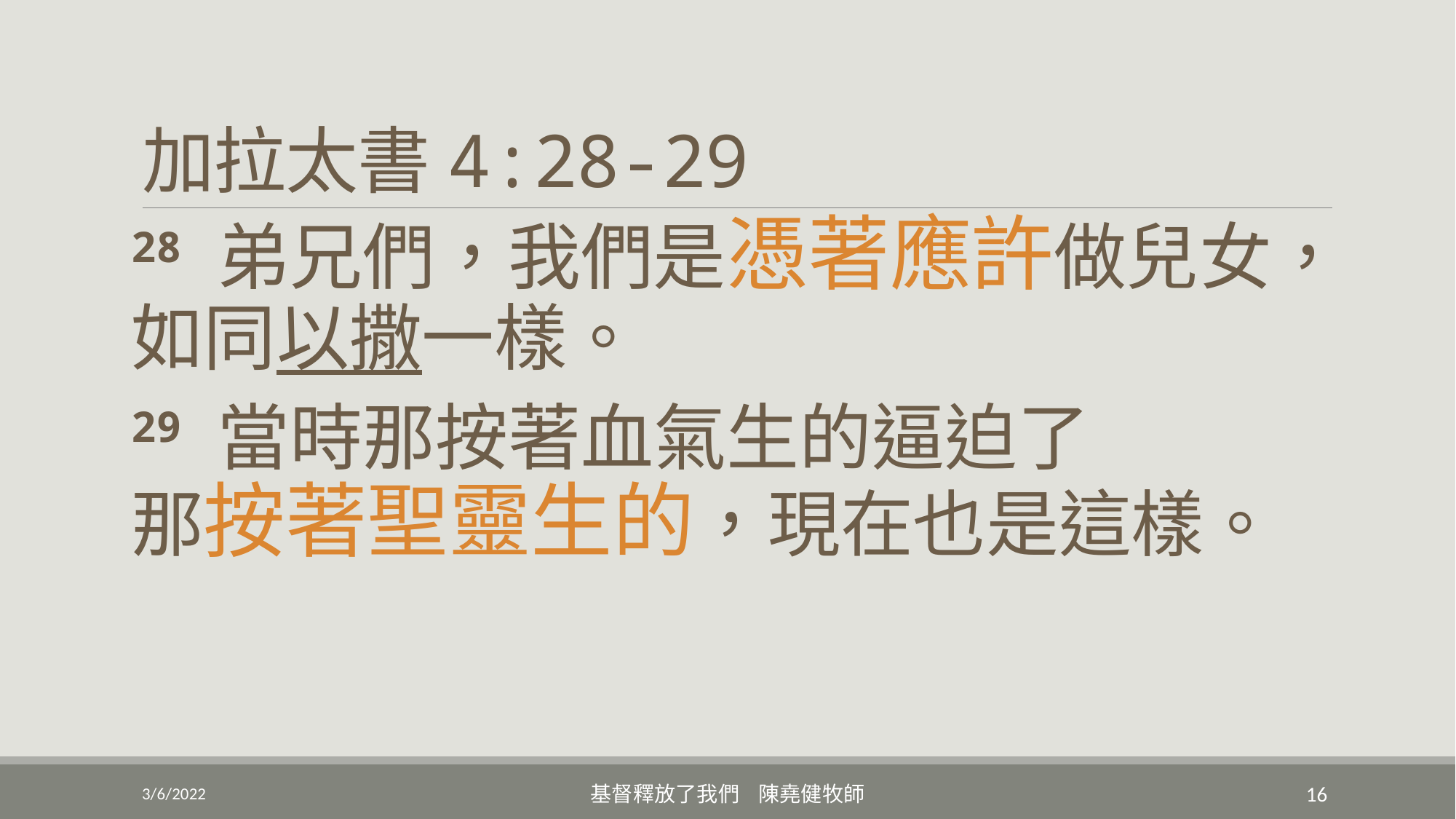

# 加拉太書4:28-29
28 弟兄們，我們是憑著應許做兒女，
如同以撒一樣。
29 當時那按著血氣生的逼迫了
那按著聖靈生的，現在也是這樣。
3/6/2022
基督釋放了我們    陳堯健牧師
16